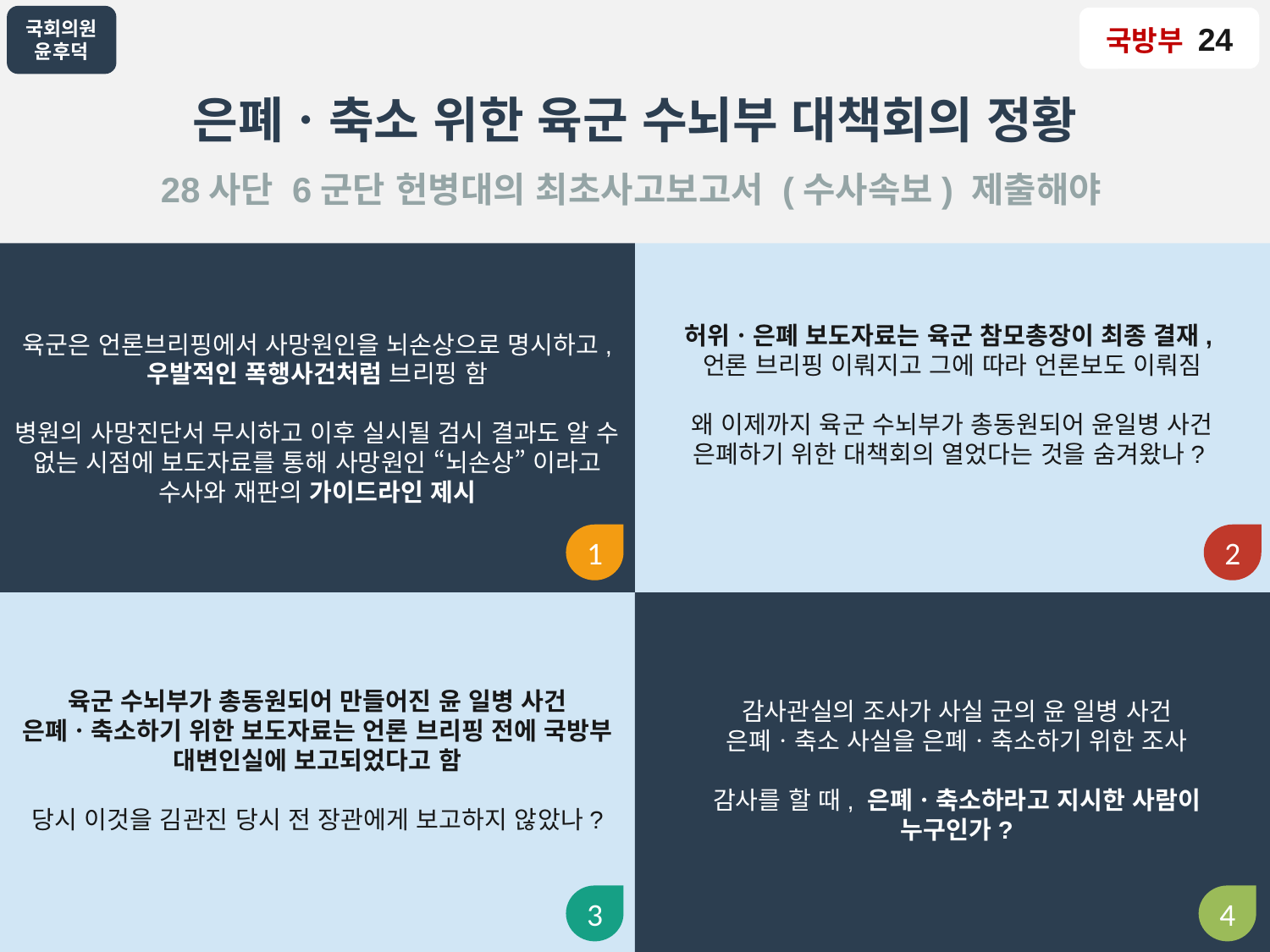

국방부 24
은폐ㆍ축소 위한 육군 수뇌부 대책회의 정황
28사단 6군단 헌병대의 최초사고보고서 (수사속보) 제출해야
육군은 언론브리핑에서 사망원인을 뇌손상으로 명시하고, 우발적인 폭행사건처럼 브리핑 함

병원의 사망진단서 무시하고 이후 실시될 검시 결과도 알 수 없는 시점에 보도자료를 통해 사망원인 “뇌손상” 이라고 수사와 재판의 가이드라인 제시

허위ㆍ은폐 보도자료는 육군 참모총장이 최종 결재,  언론 브리핑 이뤄지고 그에 따라 언론보도 이뤄짐

왜 이제까지 육군 수뇌부가 총동원되어 윤일병 사건 은폐하기 위한 대책회의 열었다는 것을 숨겨왔나?

1
2
육군 수뇌부가 총동원되어 만들어진 윤 일병 사건 은폐ㆍ축소하기 위한 보도자료는 언론 브리핑 전에 국방부 대변인실에 보고되었다고 함

당시 이것을 김관진 당시 전 장관에게 보고하지 않았나?

감사관실의 조사가 사실 군의 윤 일병 사건 은폐ㆍ축소 사실을 은폐ㆍ축소하기 위한 조사

감사를 할 때, 은폐ㆍ축소하라고 지시한 사람이 누구인가?

3
4